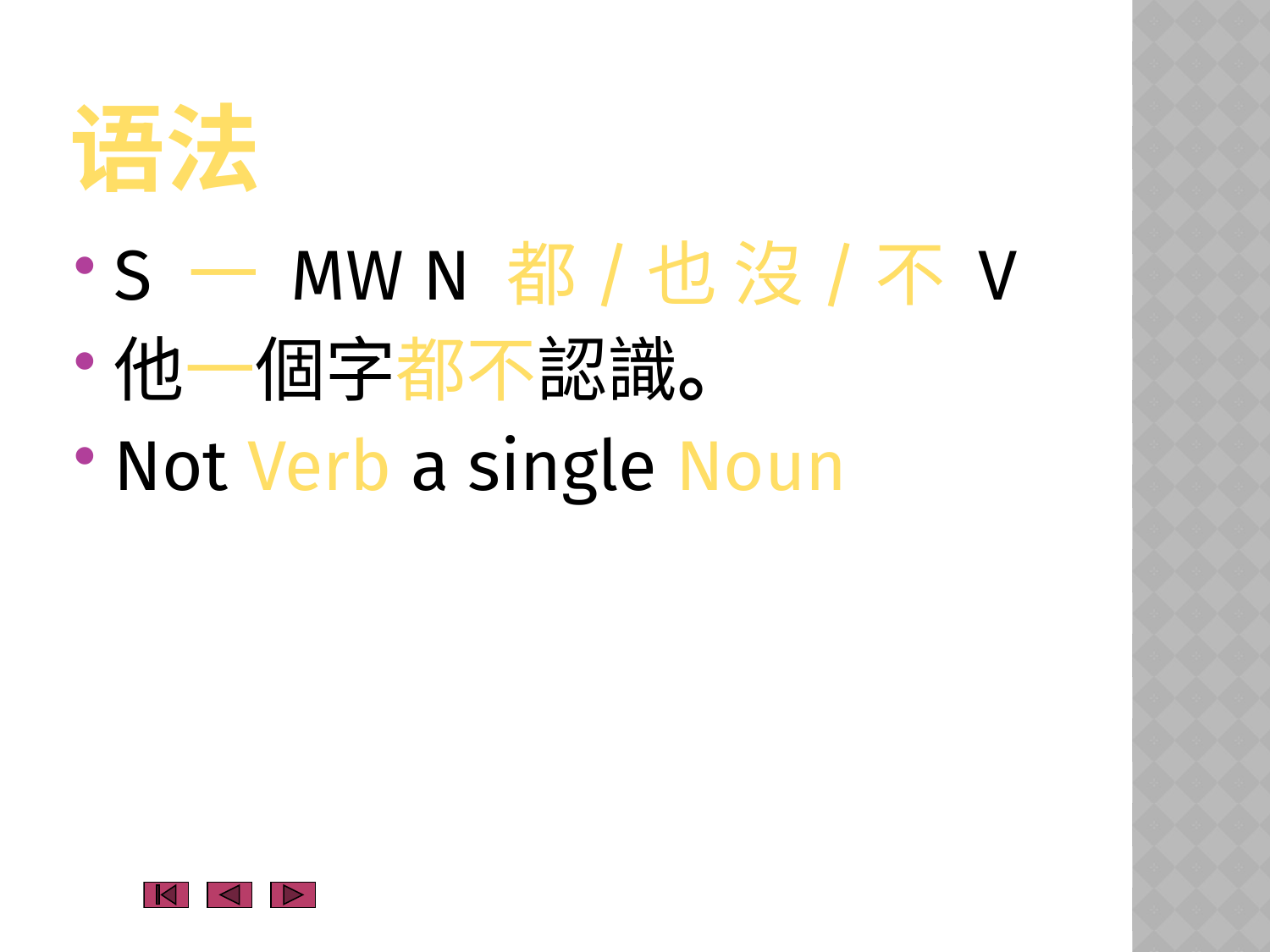

# 语法
S 一 MW N 都/也 沒/不 V
他一個字都不認識。
Not Verb a single Noun